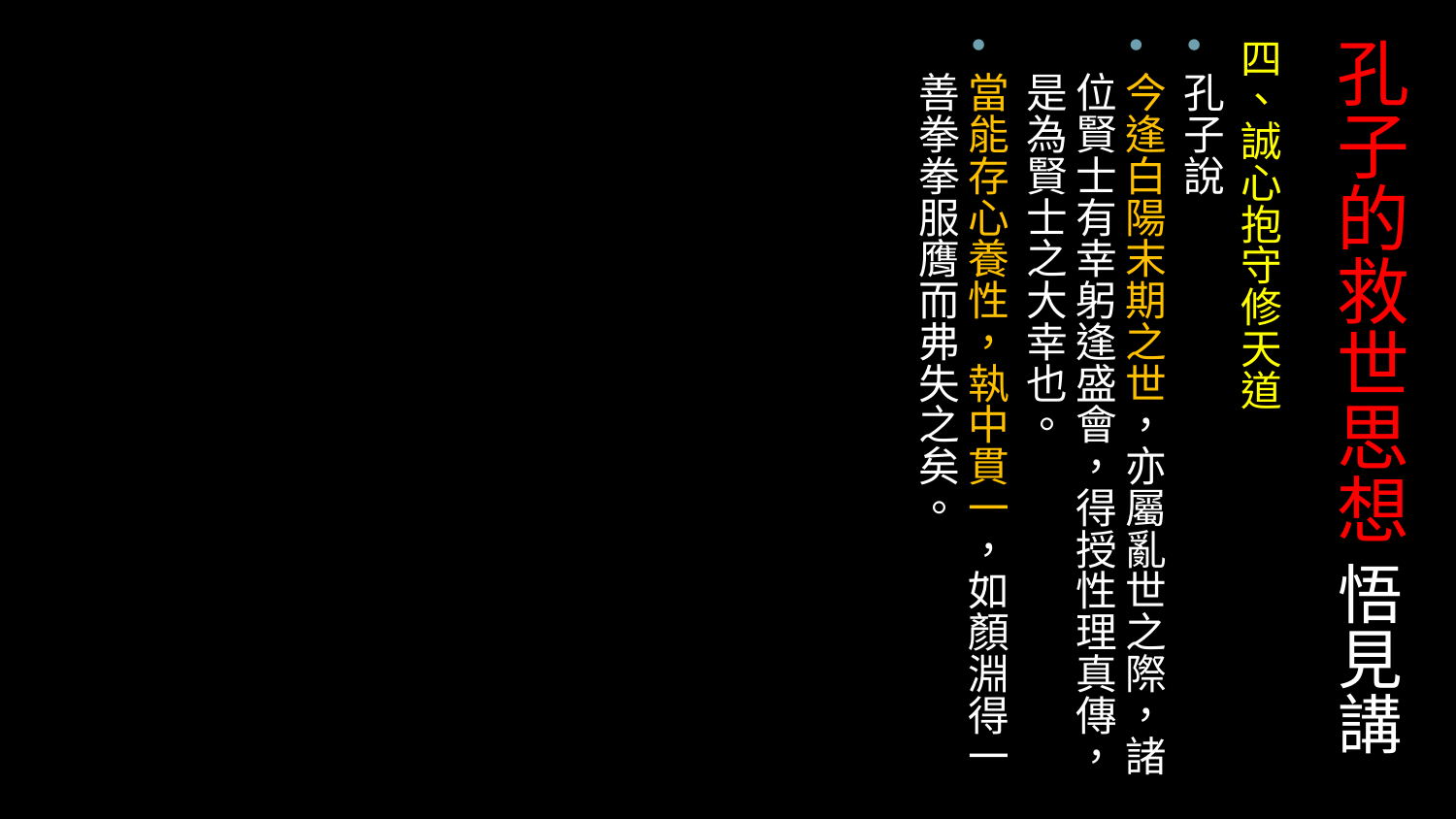

四、誠心抱守修天道
孔子說
今逢白陽末期之世，亦屬亂世之際，諸位賢士有幸躬逢盛會，得授性理真傳，是為賢士之大幸也。
當能存心養性，執中貫一，如顏淵得一善拳拳服膺而弗失之矣。

# 孔子的救世思想 悟見講